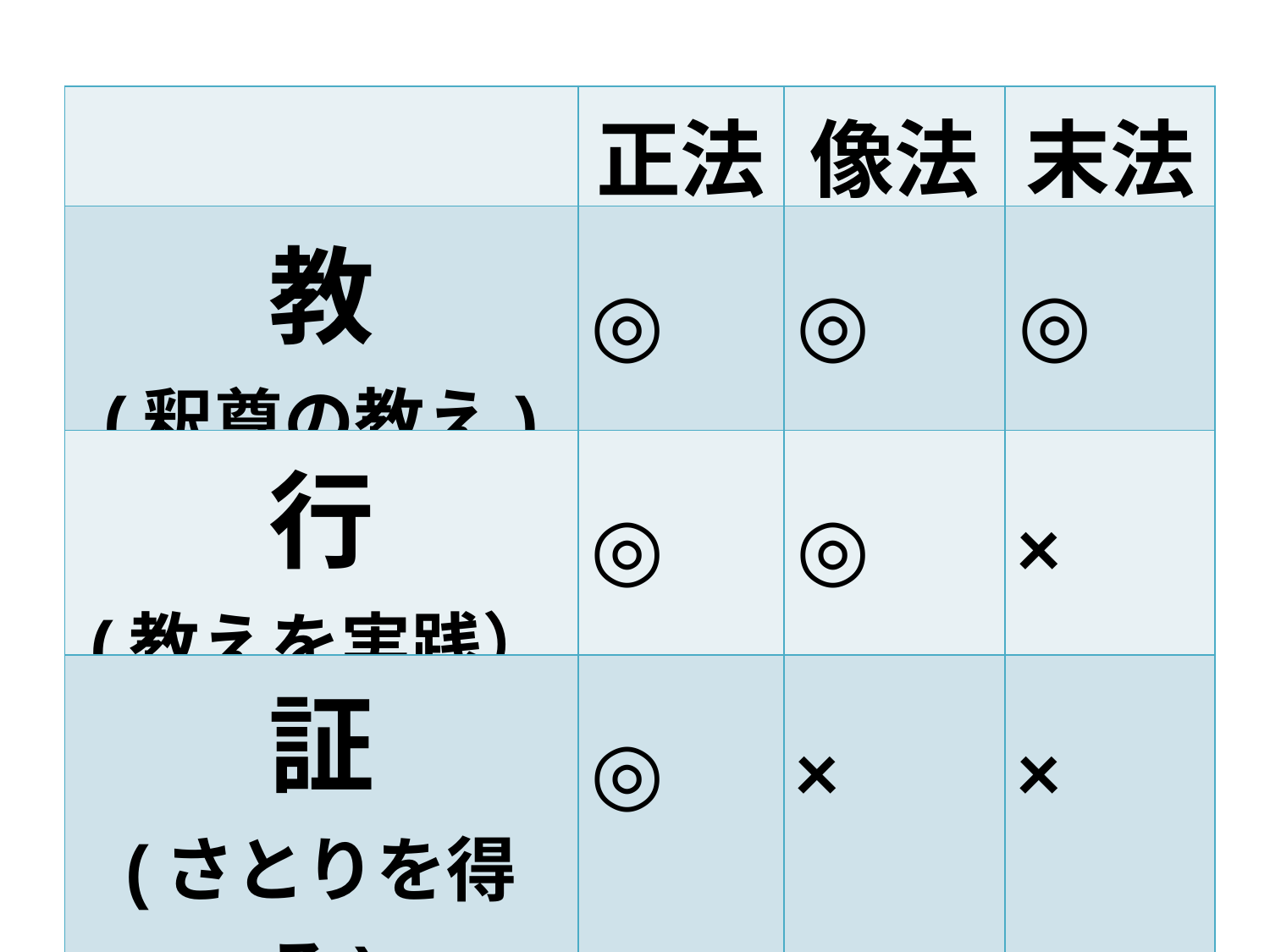

|  | 正法 | 像法 | 末法 |
| --- | --- | --- | --- |
| 教 (釈尊の教え) | ◎ | ◎ | ◎ |
| 行 (教えを実践） | ◎ | ◎ | × |
| 証 (さとりを得る) | ◎ | × | × |